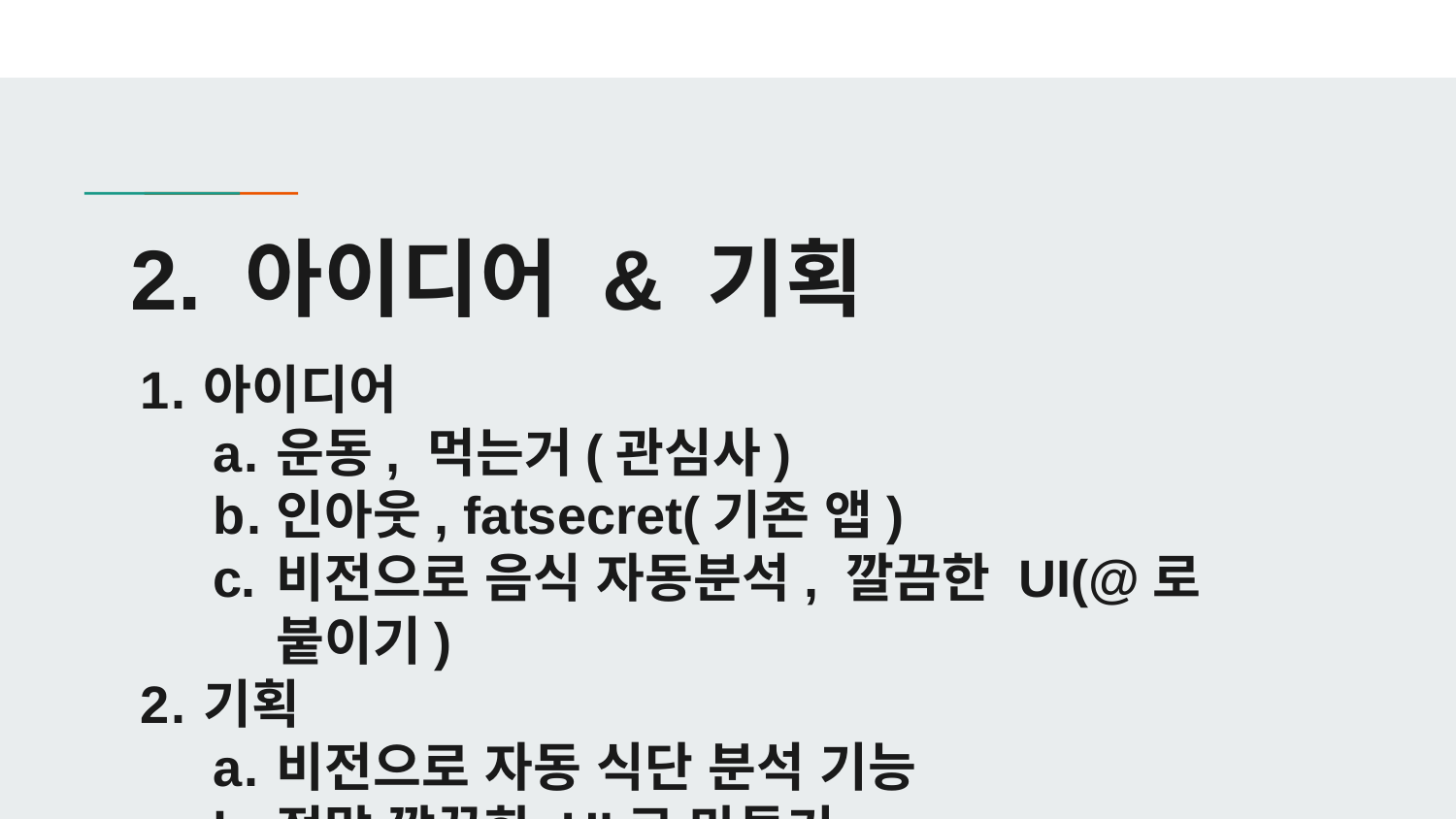

# 2. 아이디어 & 기획

아이디어
운동, 먹는거(관심사)
인아웃, fatsecret(기존 앱)
비전으로 음식 자동분석, 깔끔한 UI(@로 붙이기)
기획
비전으로 자동 식단 분석 기능
정말 깔끔한 UI로 만들기